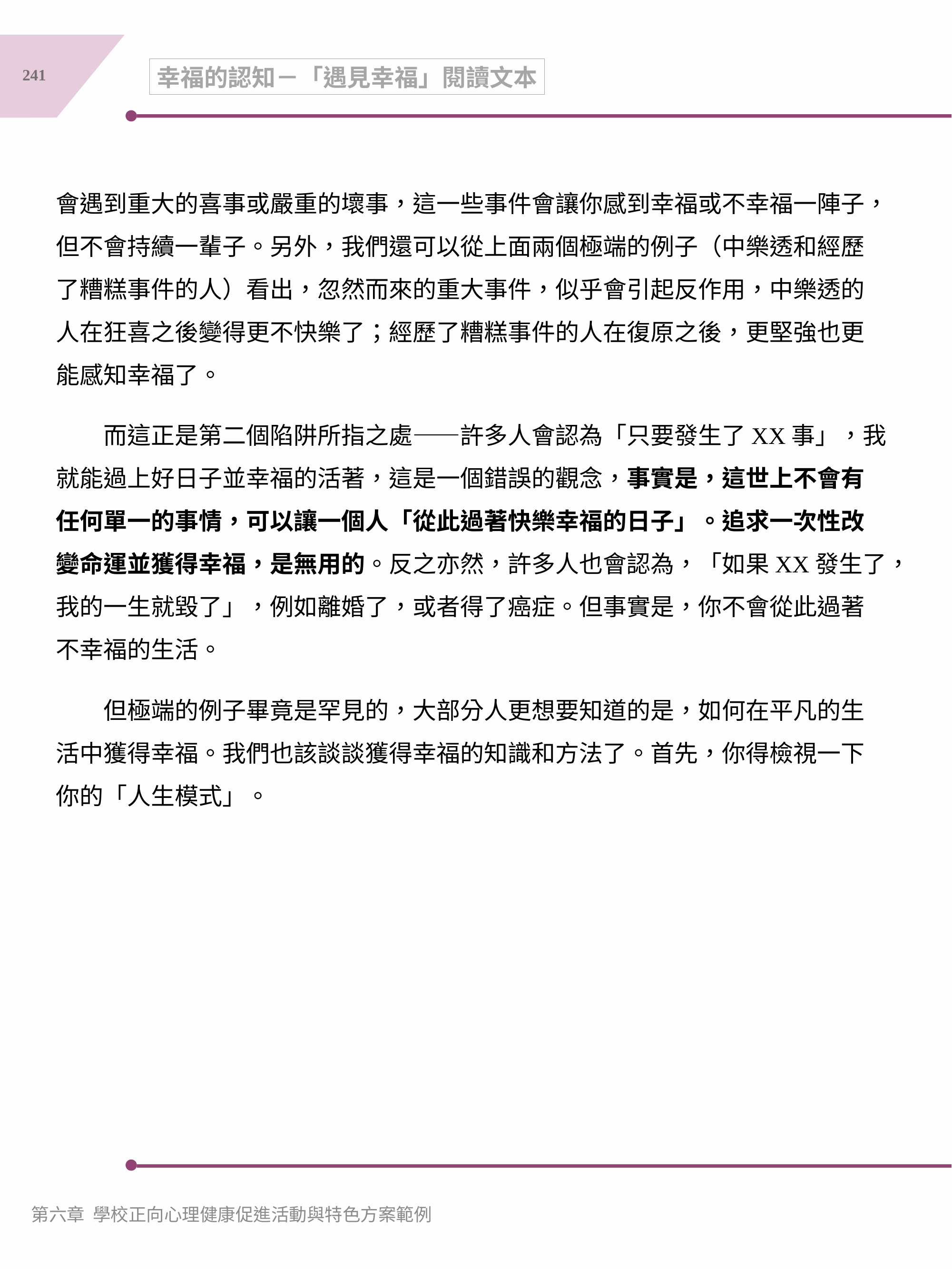

241
幸福的認知－「遇見幸福」閱讀文本
會遇到重大的喜事或嚴重的壞事，這一些事件會讓你感到幸福或不幸福一陣子，但不會持續一輩子。另外，我們還可以從上面兩個極端的例子（中樂透和經歷了糟糕事件的人）看出，忽然而來的重大事件，似乎會引起反作用，中樂透的人在狂喜之後變得更不快樂了；經歷了糟糕事件的人在復原之後，更堅強也更能感知幸福了。
　　而這正是第二個陷阱所指之處——許多人會認為「只要發生了XX事」，我就能過上好日子並幸福的活著，這是一個錯誤的觀念，事實是，這世上不會有任何單一的事情，可以讓一個人「從此過著快樂幸福的日子」。追求一次性改變命運並獲得幸福，是無用的。反之亦然，許多人也會認為，「如果XX發生了，我的一生就毀了」，例如離婚了，或者得了癌症。但事實是，你不會從此過著不幸福的生活。
　　但極端的例子畢竟是罕見的，大部分人更想要知道的是，如何在平凡的生活中獲得幸福。我們也該談談獲得幸福的知識和方法了。首先，你得檢視一下你的「人生模式」。
第六章  學校正向心理健康促進活動與特色方案範例